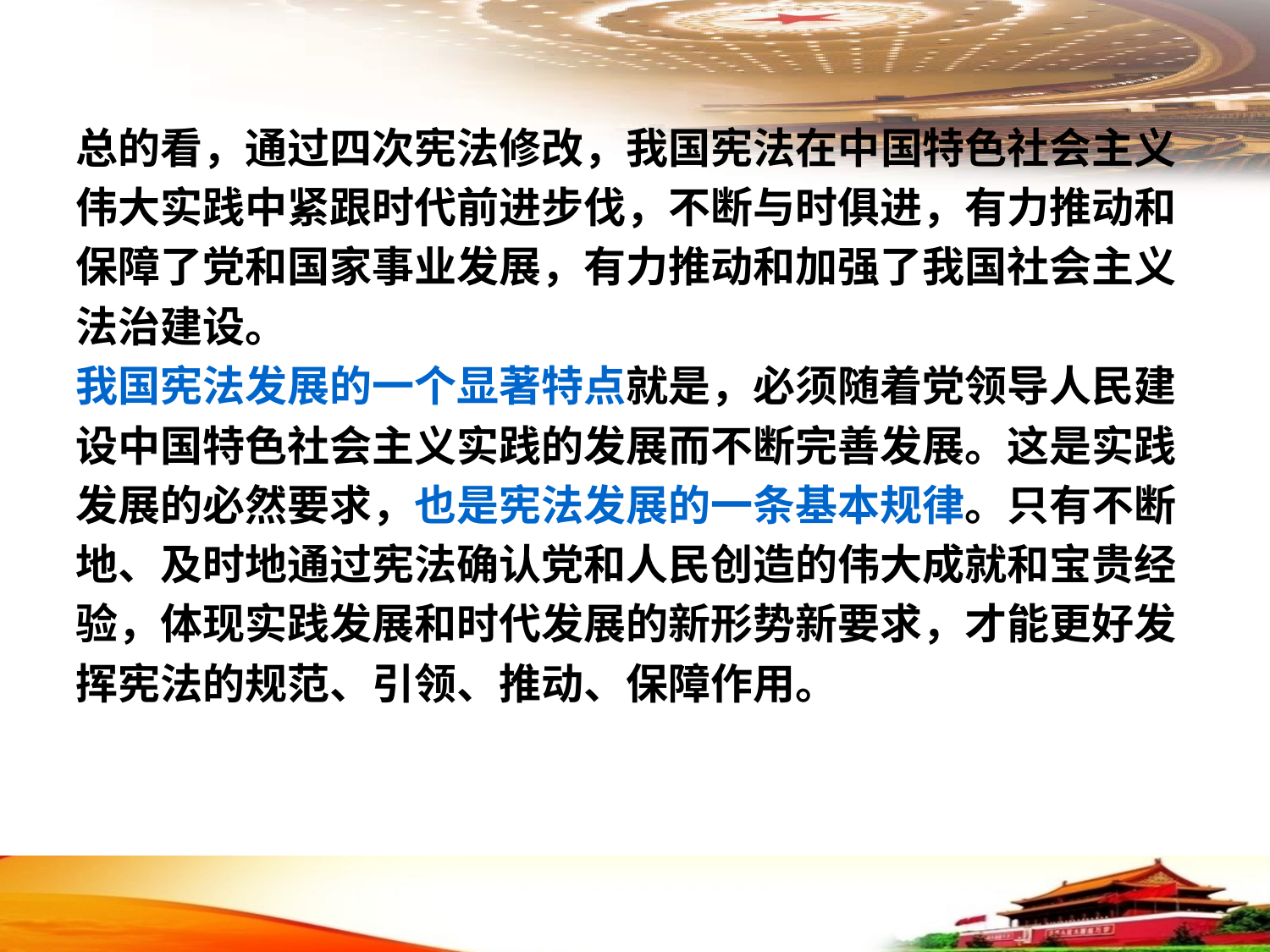

#
总的看，通过四次宪法修改，我国宪法在中国特色社会主义伟大实践中紧跟时代前进步伐，不断与时俱进，有力推动和保障了党和国家事业发展，有力推动和加强了我国社会主义法治建设。
我国宪法发展的一个显著特点就是，必须随着党领导人民建设中国特色社会主义实践的发展而不断完善发展。这是实践发展的必然要求，也是宪法发展的一条基本规律。只有不断地、及时地通过宪法确认党和人民创造的伟大成就和宝贵经验，体现实践发展和时代发展的新形势新要求，才能更好发挥宪法的规范、引领、推动、保障作用。